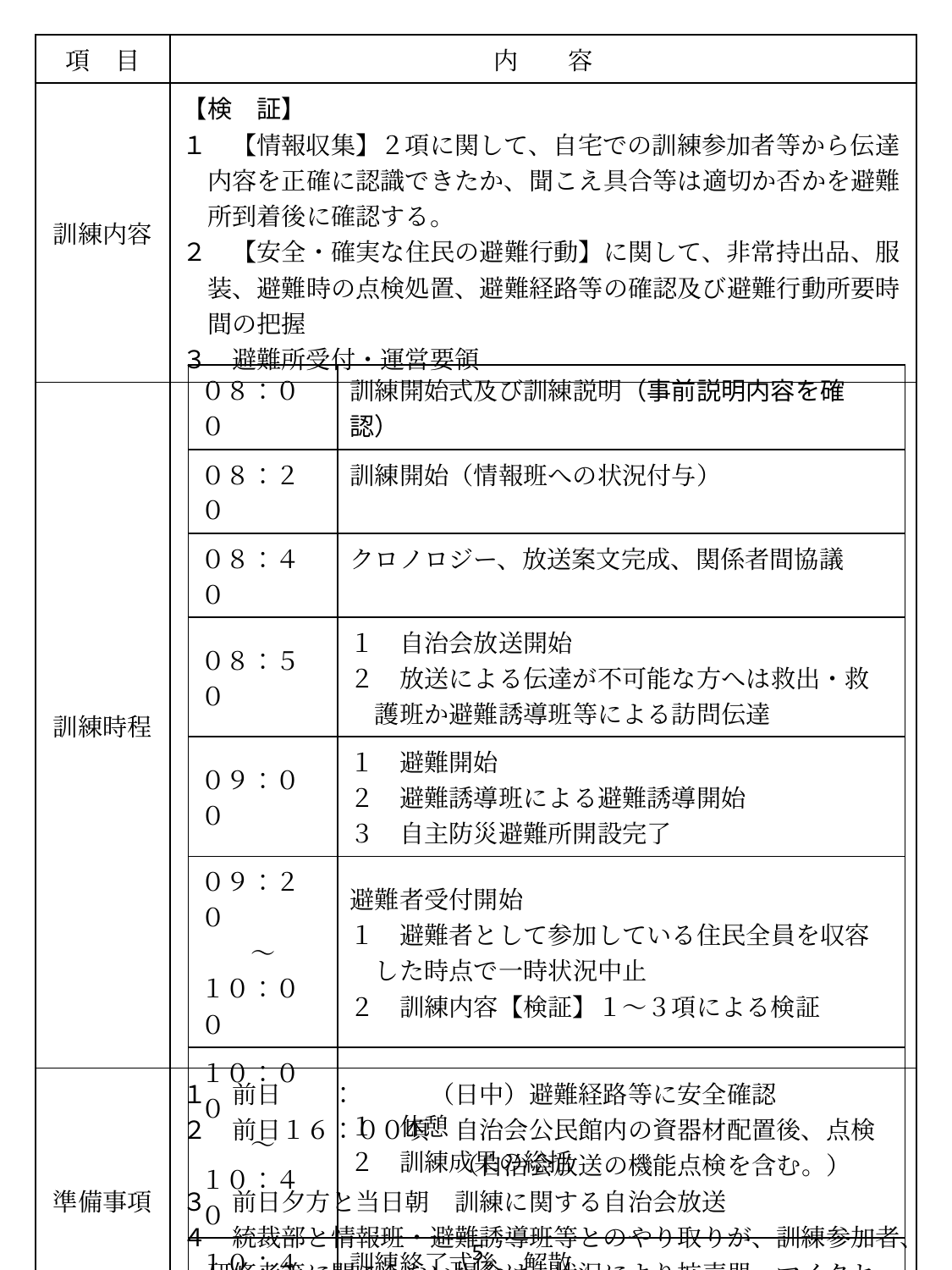

| 項　目 | 内　　容 |
| --- | --- |
| 訓練内容 | 【検　証】 １　【情報収集】２項に関して、自宅での訓練参加者等から伝達 　内容を正確に認識できたか、聞こえ具合等は適切か否かを避難 　所到着後に確認する。 ２　【安全・確実な住民の避難行動】に関して、非常持出品、服 　装、避難時の点検処置、避難経路等の確認及び避難行動所要時 　間の把握 ３　避難所受付・運営要領 |
| 訓練時程 |  |
| 準備事項 | １　前日　　：　　　（日中）避難経路等に安全確認 ２　前日１６：００頃　自治会公民館内の資器材配置後、点検 　　　　　　　　　　　（自治会放送の機能点検を含む。） ３　前日夕方と当日朝　訓練に関する自治会放送 ４　統裁部と情報班・避難誘導班等とのやり取りが、訓練参加者、 　研修者等に聞こえない場合は、状況により拡声器・マイクセッ 　トを準備 |
| ０８：００ | 訓練開始式及び訓練説明（事前説明内容を確認） |
| --- | --- |
| ０８：２０ | 訓練開始（情報班への状況付与） |
| ０８：４０ | クロノロジー、放送案文完成、関係者間協議 |
| ０８：５０ | １　自治会放送開始 ２　放送による伝達が不可能な方へは救出・救 　護班か避難誘導班等による訪問伝達 |
| ０９：００ | １　避難開始 ２　避難誘導班による避難誘導開始 ３　自主防災避難所開設完了 |
| ０９：２０ 　　～ １０：００ | 避難者受付開始 １　避難者として参加している住民全員を収容 　した時点で一時状況中止 ２　訓練内容【検証】１～３項による検証 |
| １０：００ ～ １０：４０ | １　休憩 ２　訓練成果の総括 |
| １０：４０ | 訓練終了式後、解散 |
5